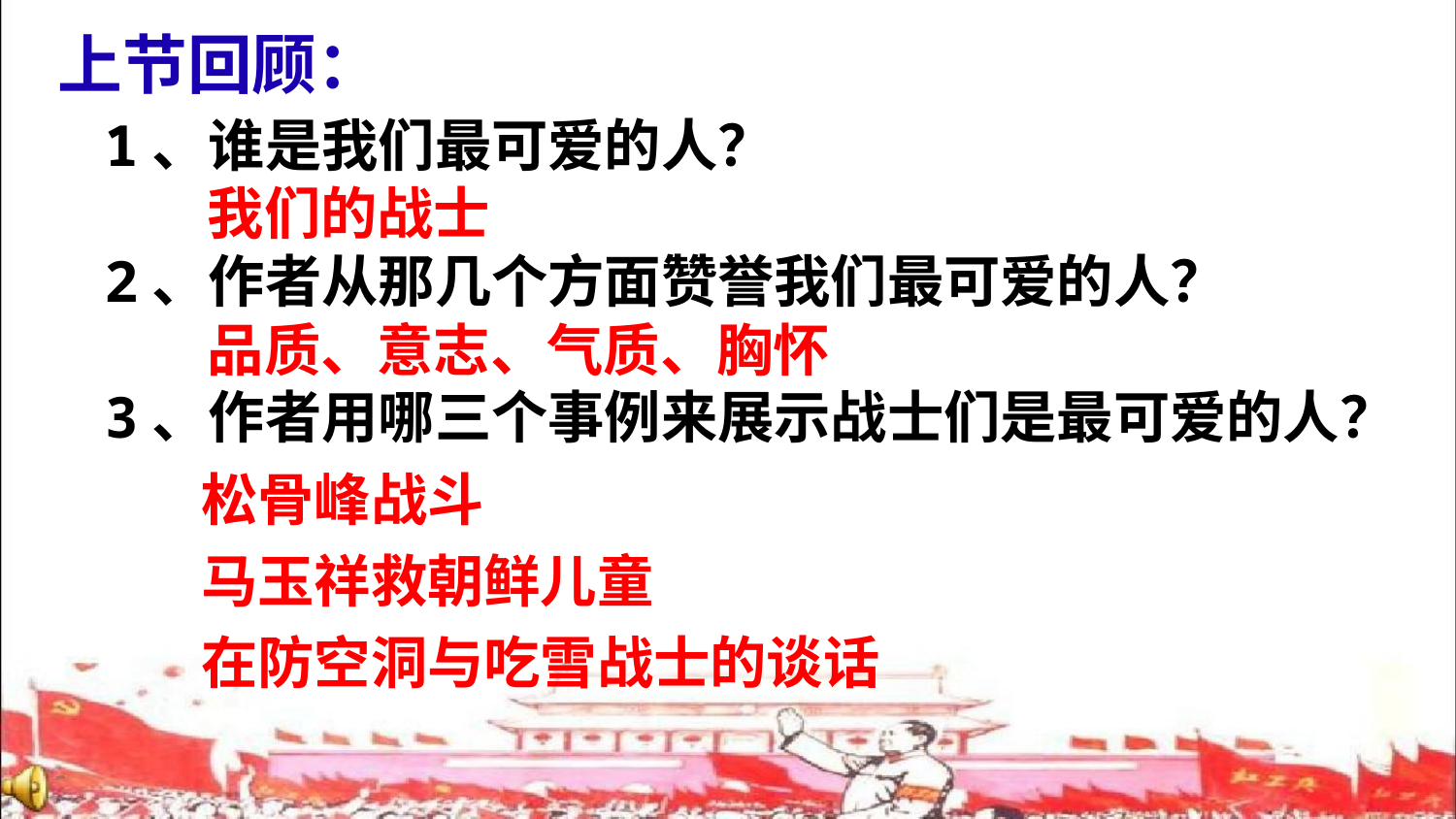

# 上节回顾：
1、谁是我们最可爱的人？

2、作者从那几个方面赞誉我们最可爱的人？

3、作者用哪三个事例来展示战士们是最可爱的人？
我们的战士
品质、意志、气质、胸怀
松骨峰战斗
马玉祥救朝鲜儿童
在防空洞与吃雪战士的谈话